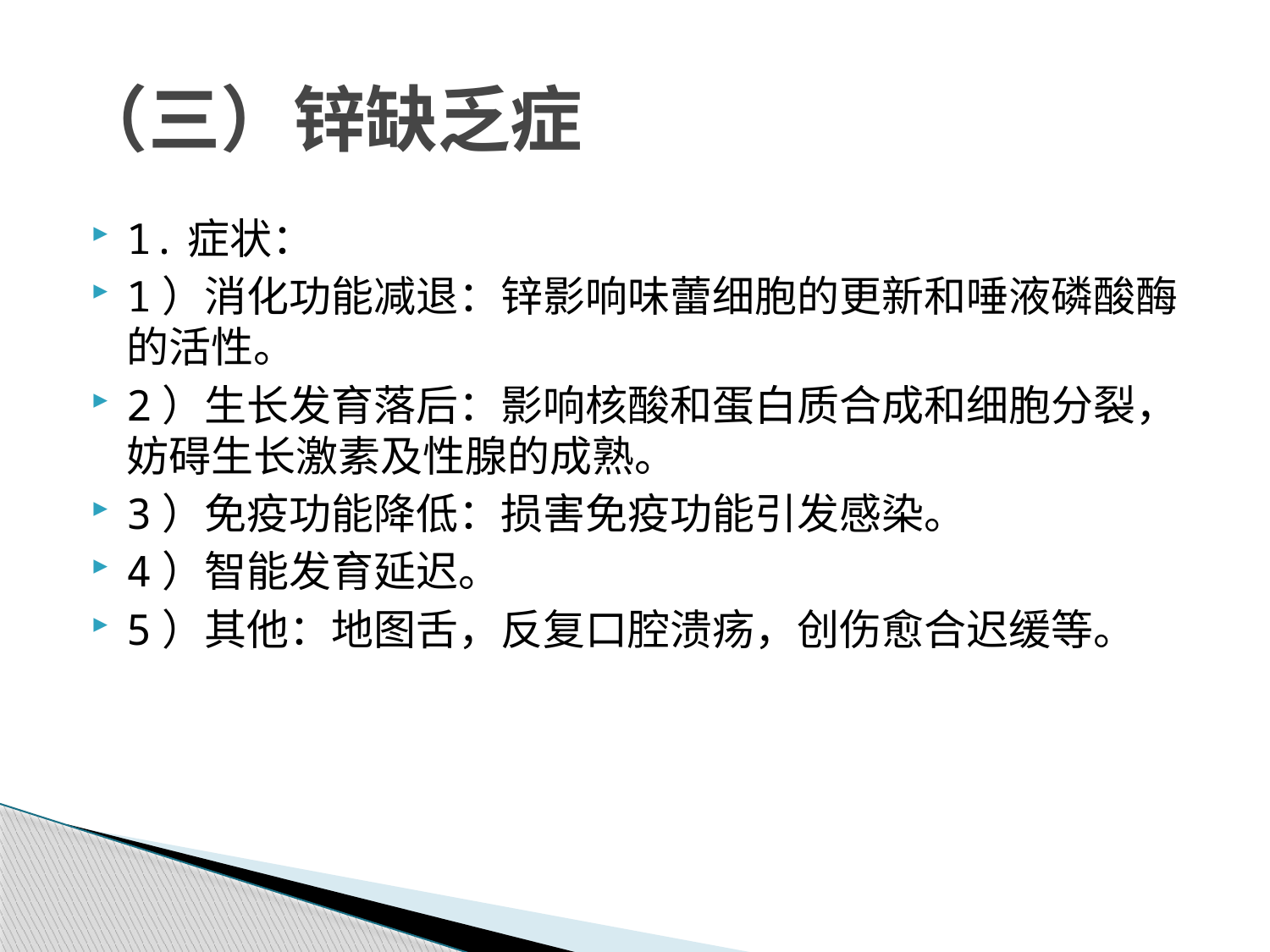

# （三）锌缺乏症
1.症状：
1）消化功能减退：锌影响味蕾细胞的更新和唾液磷酸酶的活性。
2）生长发育落后：影响核酸和蛋白质合成和细胞分裂，妨碍生长激素及性腺的成熟。
3）免疫功能降低：损害免疫功能引发感染。
4）智能发育延迟。
5）其他：地图舌，反复口腔溃疡，创伤愈合迟缓等。